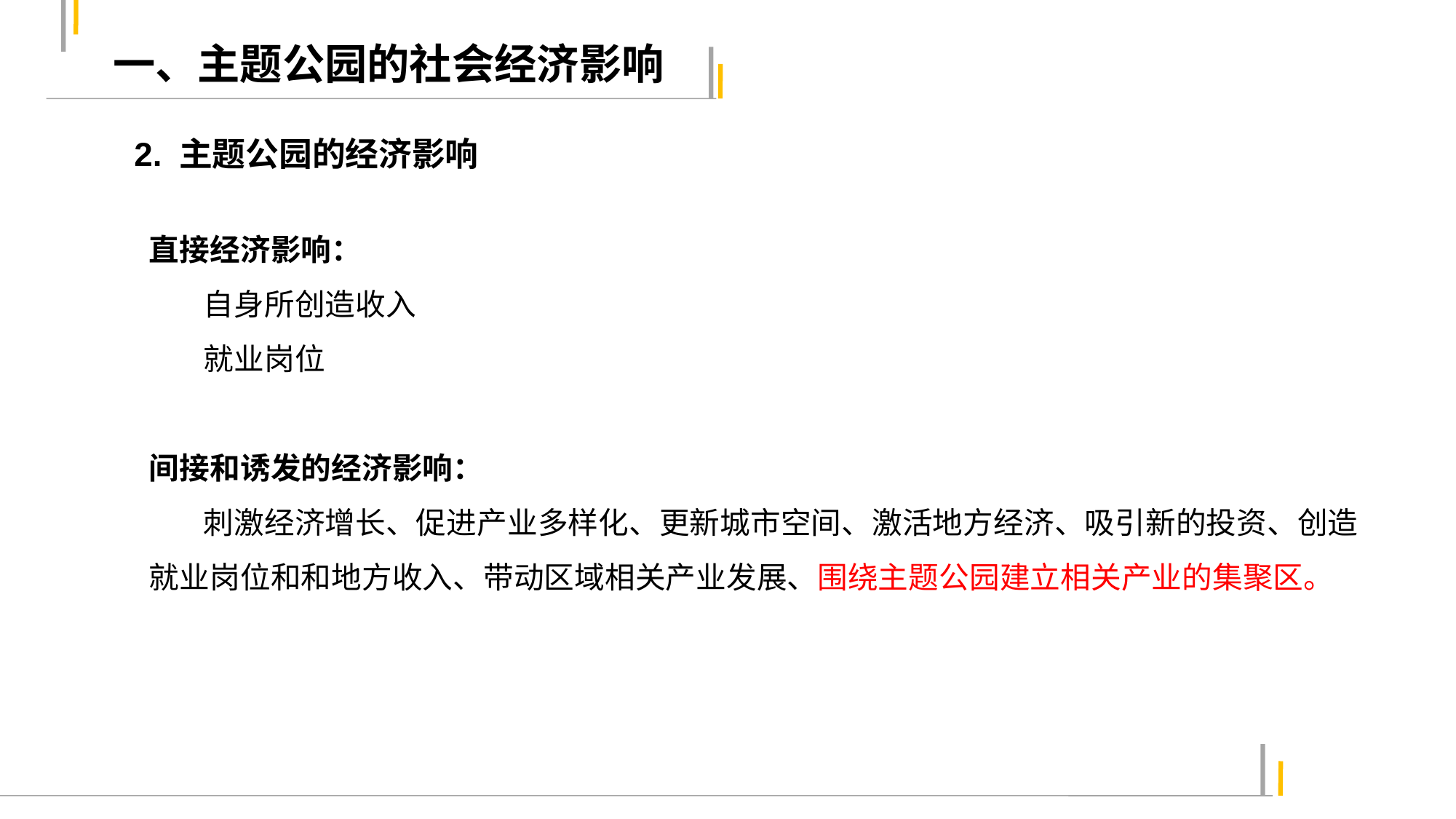

一、主题公园的社会经济影响

2. 主题公园的经济影响
直接经济影响：
       自身所创造收入
       就业岗位

间接和诱发的经济影响：
       刺激经济增长、促进产业多样化、更新城市空间、激活地方经济、吸引新的投资、创造就业岗位和和地方收入、带动区域相关产业发展、围绕主题公园建立相关产业的集聚区。